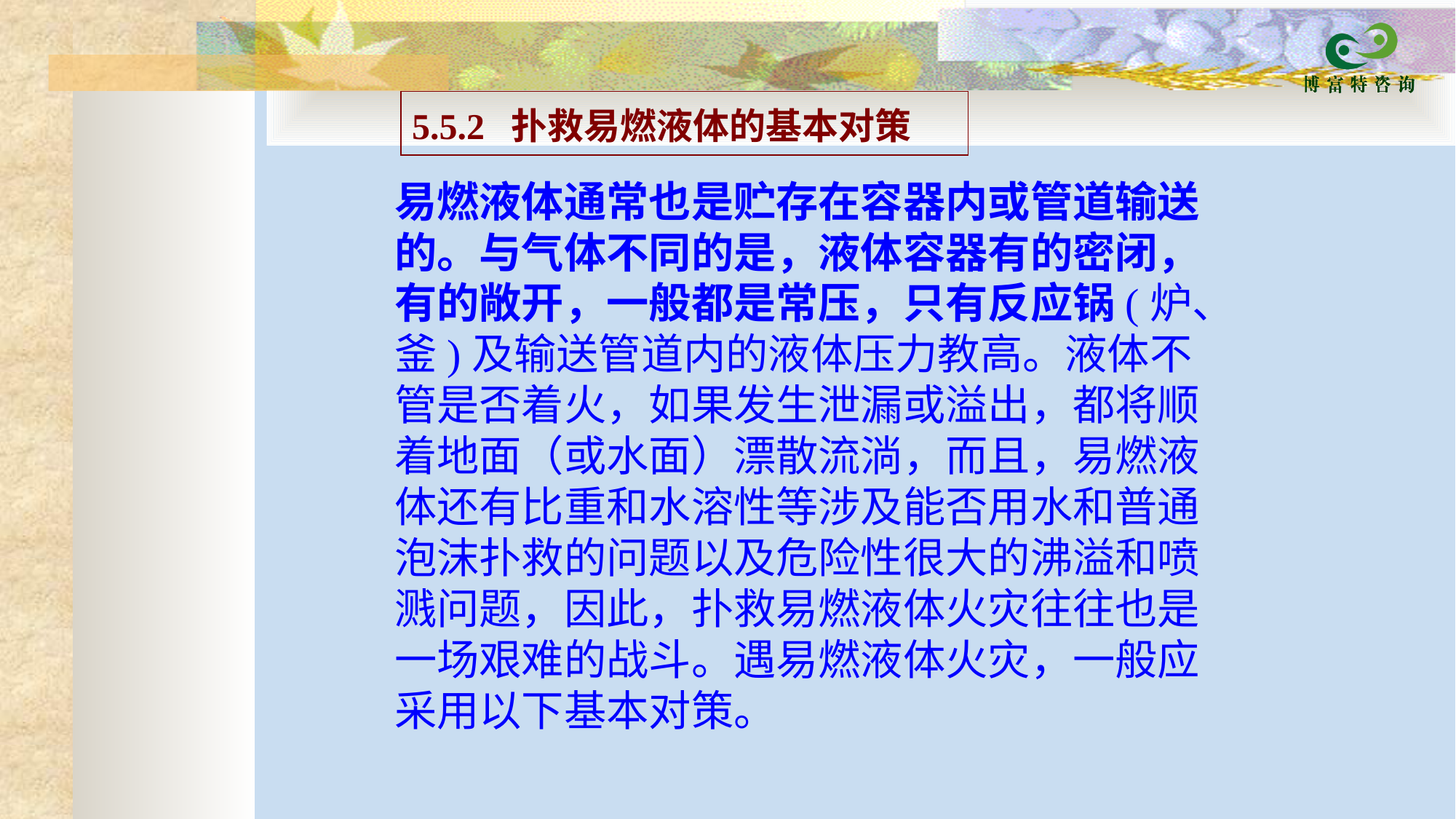

| 5.5.2 扑救易燃液体的基本对策 |
| --- |
易燃液体通常也是贮存在容器内或管道输送的。与气体不同的是，液体容器有的密闭，有的敞开，一般都是常压，只有反应锅(炉、釜)及输送管道内的液体压力教高。液体不管是否着火，如果发生泄漏或溢出，都将顺着地面（或水面）漂散流淌，而且，易燃液体还有比重和水溶性等涉及能否用水和普通泡沫扑救的问题以及危险性很大的沸溢和喷溅问题，因此，扑救易燃液体火灾往往也是一场艰难的战斗。遇易燃液体火灾，一般应采用以下基本对策。